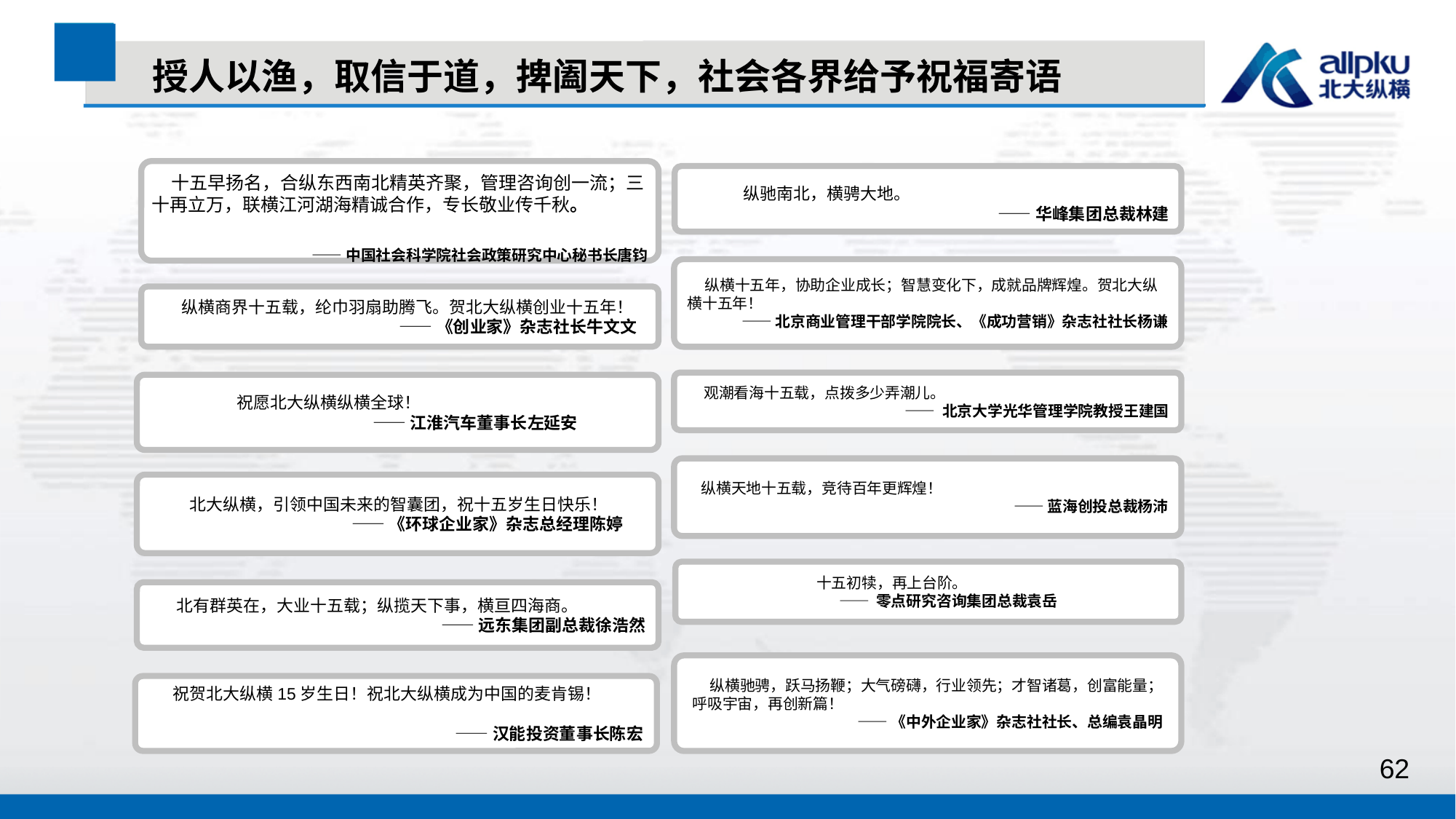

授人以渔，取信于道，捭阖天下，社会各界给予祝福寄语

    十五早扬名，合纵东西南北精英齐聚，管理咨询创一流；三十再立万，联横江河湖海精诚合作，专长敬业传千秋。
——中国社会科学院社会政策研究中心秘书长唐钧

纵驰南北，横骋大地。
                       ——华峰集团总裁林建
    纵横十五年，协助企业成长；智慧变化下，成就品牌辉煌。贺北大纵横十五年！
 ——北京商业管理干部学院院长、《成功营销》杂志社社长杨谦
    纵横商界十五载，纶巾羽扇助腾飞。贺北大纵横创业十五年！
——《创业家》杂志社长牛文文
    观潮看海十五载，点拨多少弄潮儿。
 —— 北京大学光华管理学院教授王建国
    祝愿北大纵横纵横全球！
     ——江淮汽车董事长左延安
   纵横天地十五载，竞待百年更辉煌！
——蓝海创投总裁杨沛
    北大纵横，引领中国未来的智囊团，祝十五岁生日快乐！
 ——《环球企业家》杂志总经理陈婷
    十五初犊，再上台阶。
—— 零点研究咨询集团总裁袁岳
      北有群英在，大业十五载；纵揽天下事，横亘四海商。
 ——远东集团副总裁徐浩然
    纵横驰骋，跃马扬鞭；大气磅礴，行业领先；才智诸葛，创富能量；呼吸宇宙，再创新篇！
——《中外企业家》杂志社社长、总编袁晶明
      祝贺北大纵横15岁生日！祝北大纵横成为中国的麦肯锡！
——汉能投资董事长陈宏